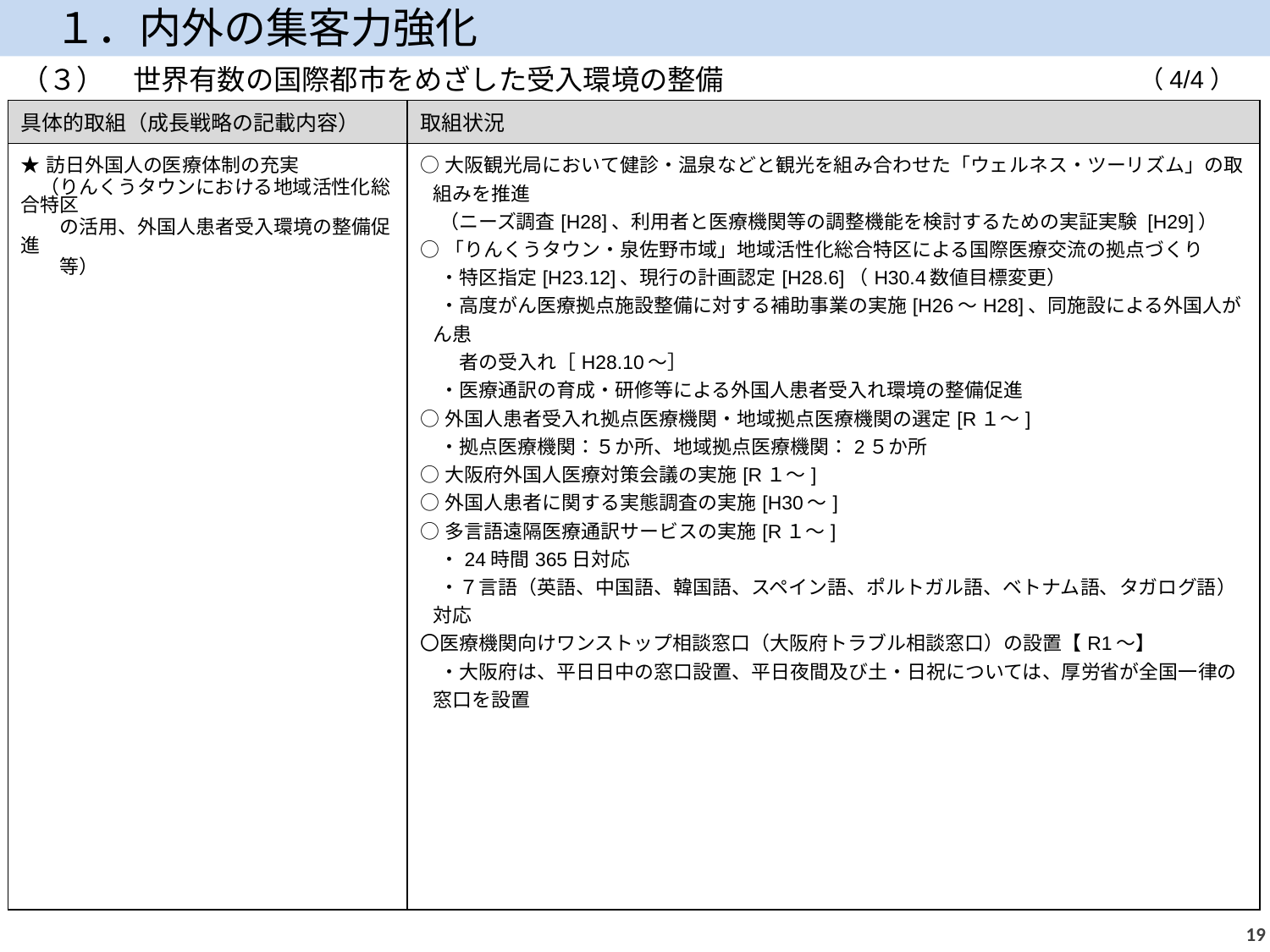

１．内外の集客力強化
（３）　世界有数の国際都市をめざした受入環境の整備
（4/4）
| 具体的取組（成長戦略の記載内容） | 取組状況 |
| --- | --- |
| ★訪日外国人の医療体制の充実 　（りんくうタウンにおける地域活性化総合特区 　　の活用、外国人患者受入環境の整備促進　 　　等） | ○大阪観光局において健診・温泉などと観光を組み合わせた「ウェルネス・ツーリズム」の取組みを推進 　（ニーズ調査[H28]、利用者と医療機関等の調整機能を検討するための実証実験 [H29]） ○「りんくうタウン・泉佐野市域」地域活性化総合特区による国際医療交流の拠点づくり 　・特区指定[H23.12]、現行の計画認定[H28.6]（H30.4数値目標変更） 　・高度がん医療拠点施設整備に対する補助事業の実施[H26～H28]、同施設による外国人がん患 　　者の受入れ［H28.10～］　 　・医療通訳の育成・研修等による外国人患者受入れ環境の整備促進 ○外国人患者受入れ拠点医療機関・地域拠点医療機関の選定[R１～] 　・拠点医療機関：５か所、地域拠点医療機関：2５か所 ○大阪府外国人医療対策会議の実施[R１～] ○外国人患者に関する実態調査の実施[H30～] ○多言語遠隔医療通訳サービスの実施[R１～] 　・24時間365日対応 　・７言語（英語、中国語、韓国語、スペイン語、ポルトガル語、ベトナム語、タガログ語）対応 〇医療機関向けワンストップ相談窓口（大阪府トラブル相談窓口）の設置【R1～】 　・大阪府は、平日日中の窓口設置、平日夜間及び土・日祝については、厚労省が全国一律の窓口を設置 |
19